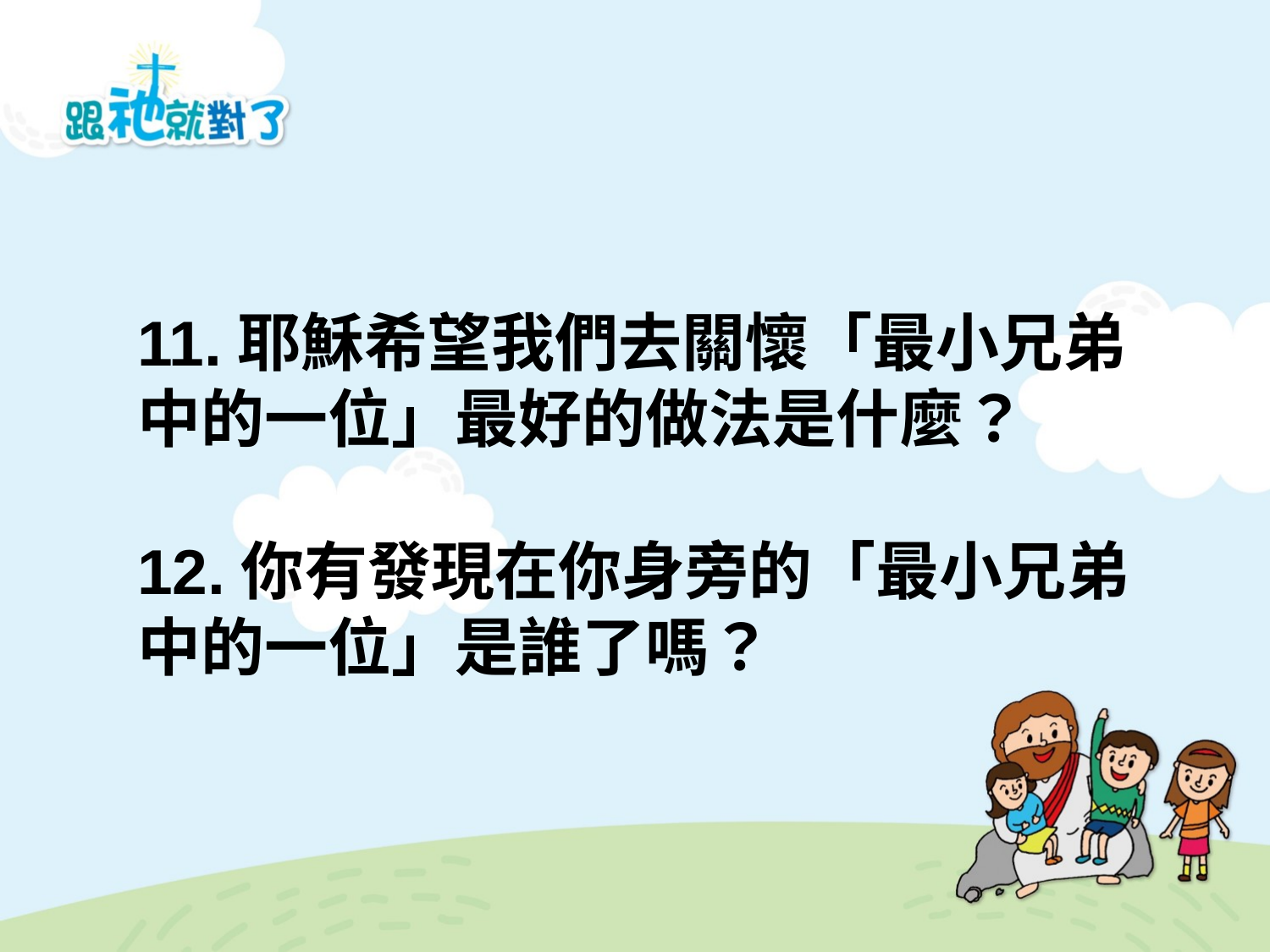

11.耶穌希望我們去關懷「最小兄弟中的一位」最好的做法是什麼？

12.你有發現在你身旁的「最小兄弟中的一位」是誰了嗎？